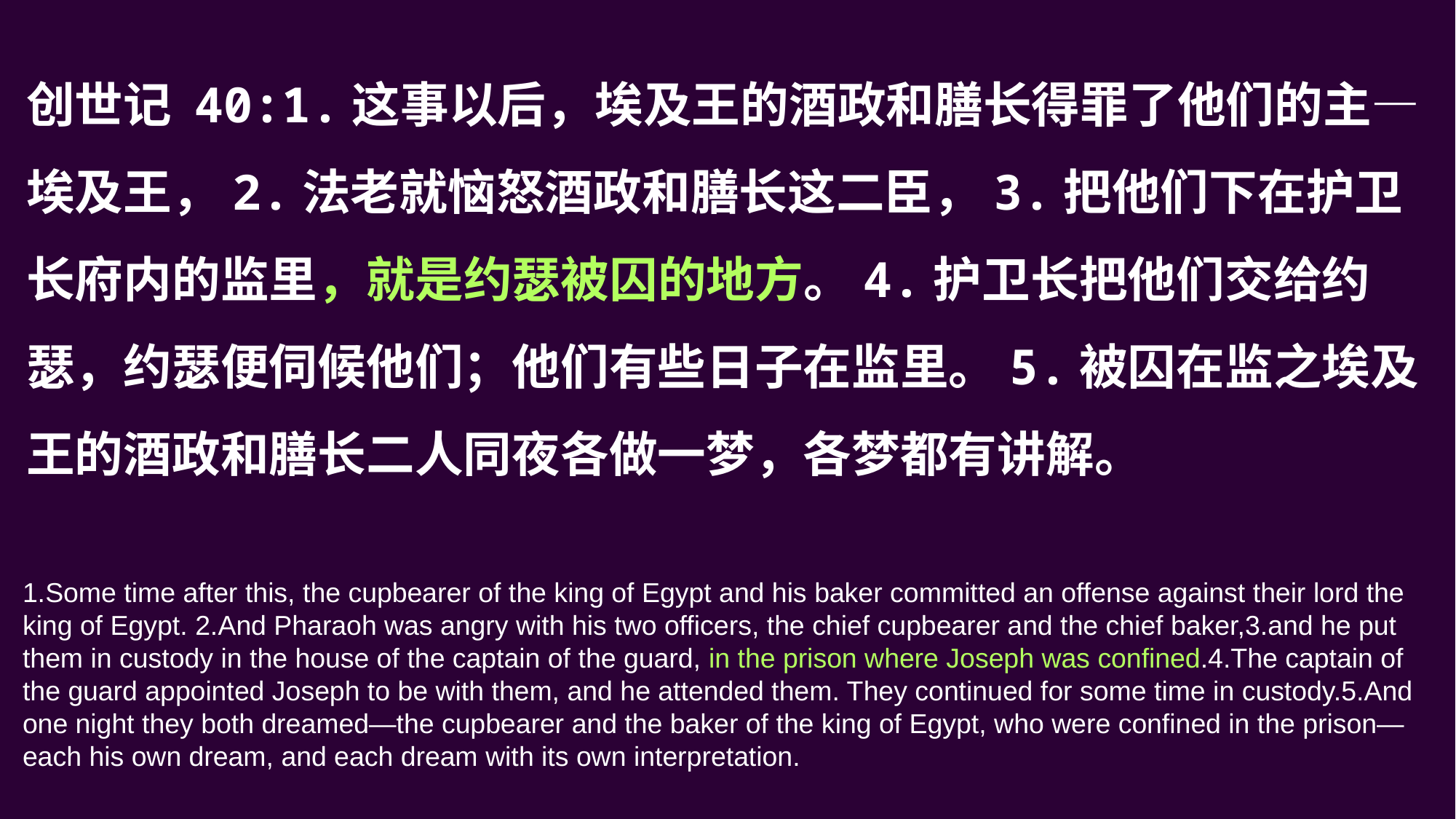

创世记 40:1.这事以后，埃及王的酒政和膳长得罪了他们的主—埃及王，2.法老就恼怒酒政和膳长这二臣，3.把他们下在护卫长府内的监里，就是约瑟被囚的地方。4.护卫长把他们交给约瑟，约瑟便伺候他们；他们有些日子在监里。5.被囚在监之埃及王的酒政和膳长二人同夜各做一梦，各梦都有讲解。
1.Some time after this, the cupbearer of the king of Egypt and his baker committed an offense against their lord the king of Egypt. 2.And Pharaoh was angry with his two officers, the chief cupbearer and the chief baker,3.and he put them in custody in the house of the captain of the guard, in the prison where Joseph was confined.4.The captain of the guard appointed Joseph to be with them, and he attended them. They continued for some time in custody.5.And one night they both dreamed—the cupbearer and the baker of the king of Egypt, who were confined in the prison—each his own dream, and each dream with its own interpretation.